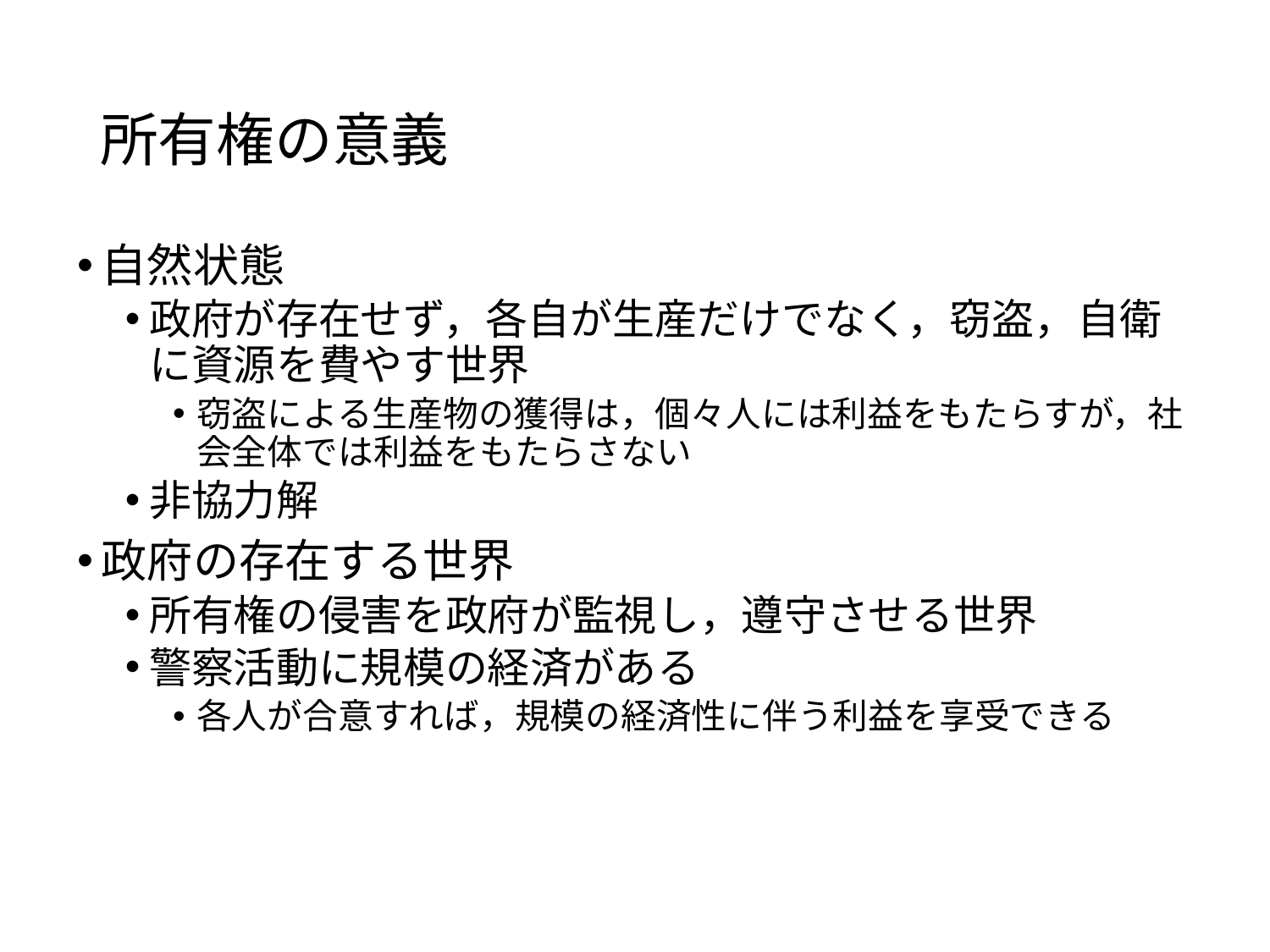

# 所有権の意義
自然状態
政府が存在せず，各自が生産だけでなく，窃盗，自衛に資源を費やす世界
窃盗による生産物の獲得は，個々人には利益をもたらすが，社会全体では利益をもたらさない
非協力解
政府の存在する世界
所有権の侵害を政府が監視し，遵守させる世界
警察活動に規模の経済がある
各人が合意すれば，規模の経済性に伴う利益を享受できる